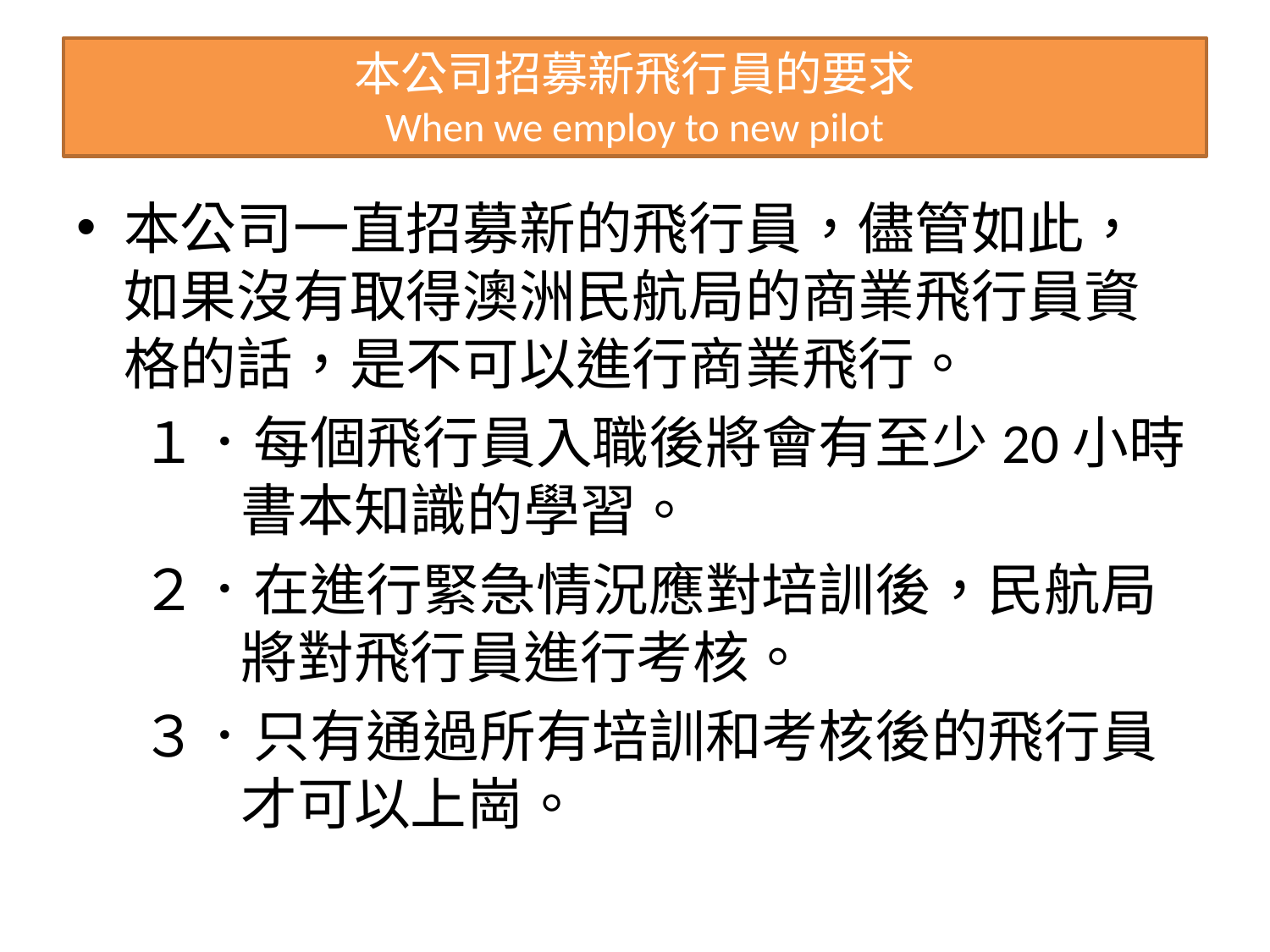

# 本公司招募新飛行員的要求 When we employ to new pilot
本公司一直招募新的飛行員，儘管如此，如果沒有取得澳洲民航局的商業飛行員資格的話，是不可以進行商業飛行。
    １．每個飛行員入職後將會有至少20小時	   書本知識的學習。
    ２．在進行緊急情況應對培訓後，民航局    	   將對飛行員進行考核。
    ３．只有通過所有培訓和考核後的飛行員	   才可以上崗。